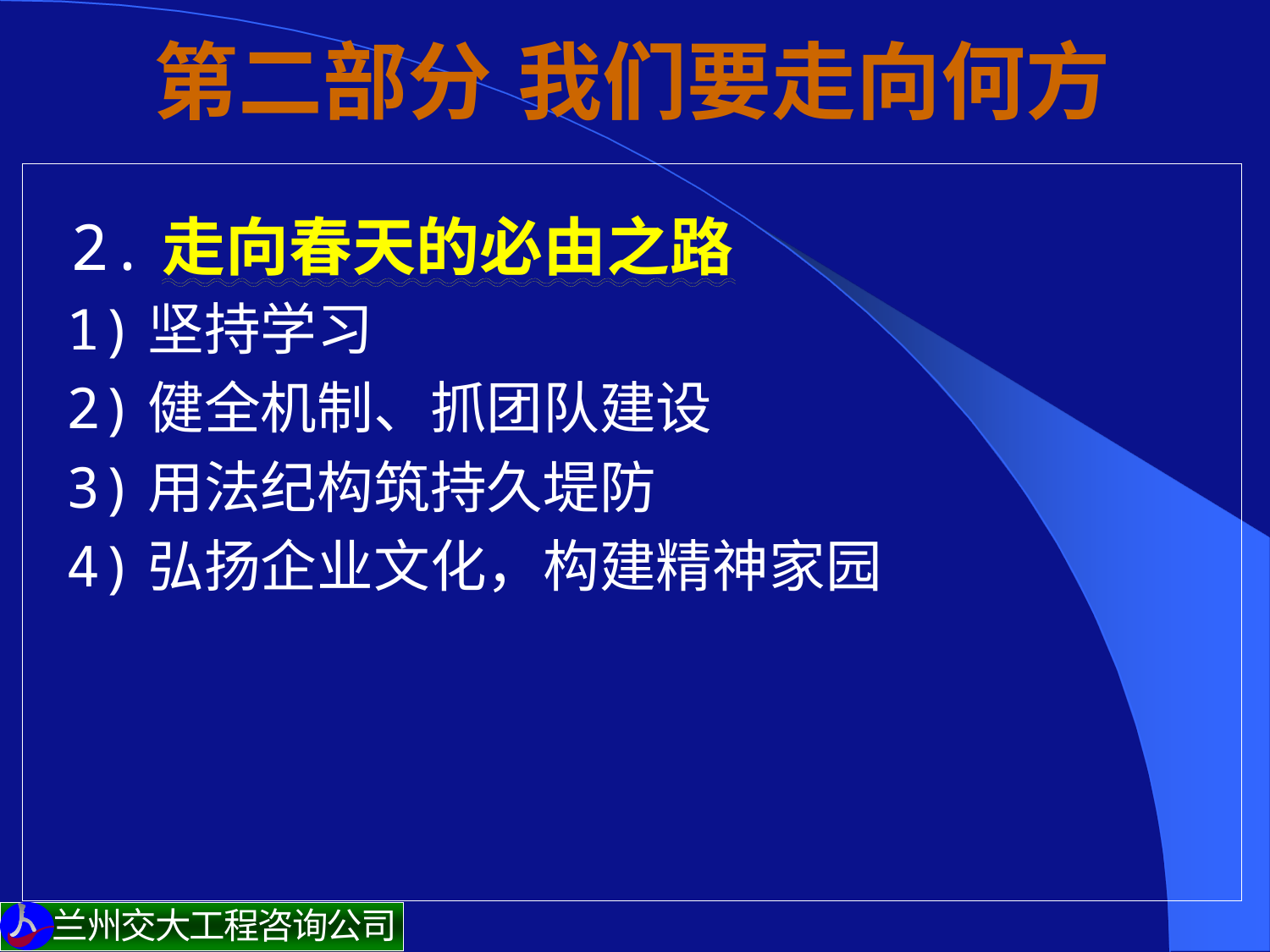

# 第二部分  我们要走向何方
 2.走向春天的必由之路
 1)坚持学习
 2)健全机制、抓团队建设
 3)用法纪构筑持久堤防
 4)弘扬企业文化，构建精神家园